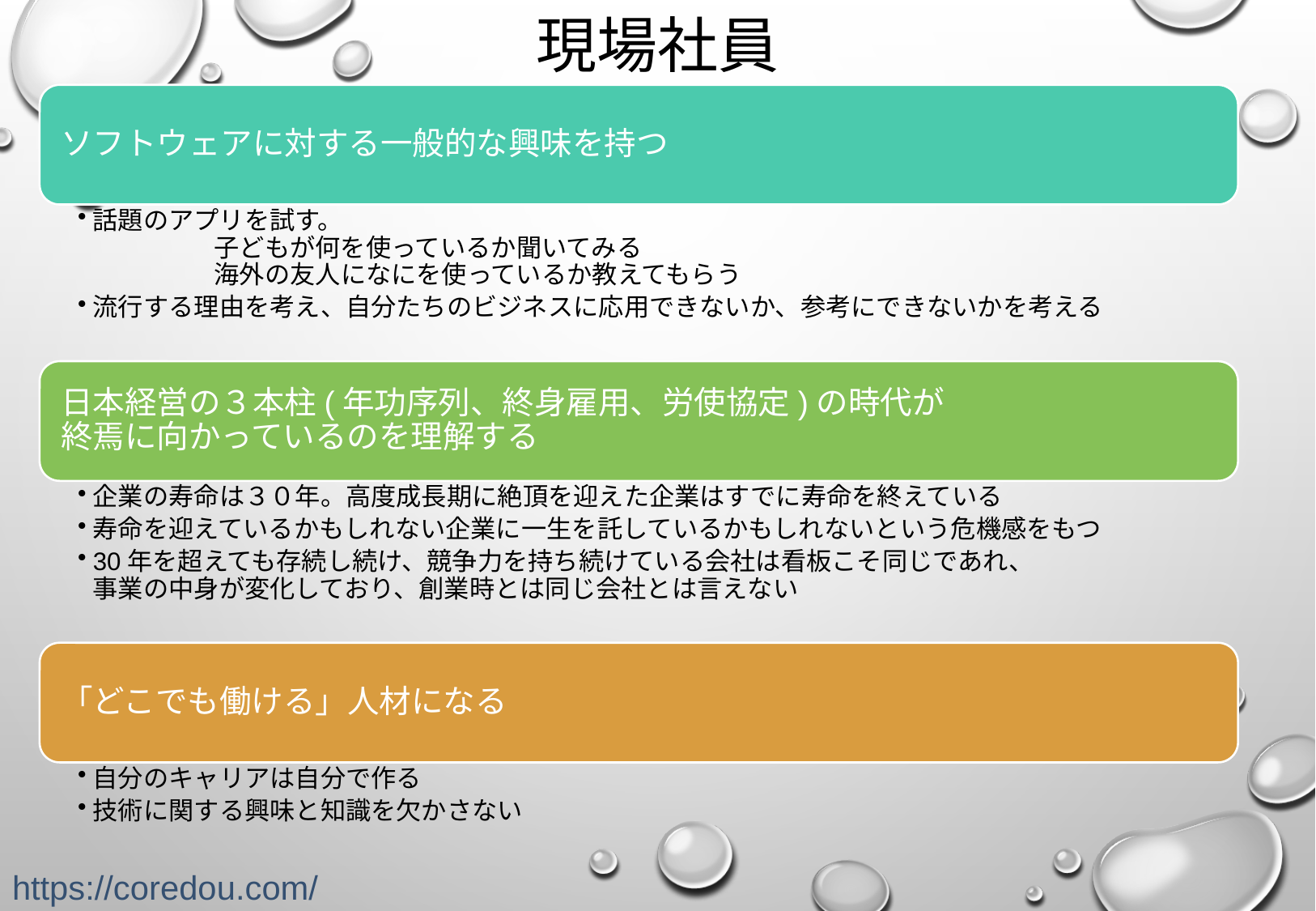

# 現場社員
ソフトウェアに対する一般的な興味を持つ
話題のアプリを試す。
	子どもが何を使っているか聞いてみる
	海外の友人になにを使っているか教えてもらう
流行する理由を考え、自分たちのビジネスに応用できないか、参考にできないかを考える
日本経営の３本柱(年功序列、終身雇用、労使協定)の時代が
終焉に向かっているのを理解する
企業の寿命は３０年。高度成長期に絶頂を迎えた企業はすでに寿命を終えている
寿命を迎えているかもしれない企業に一生を託しているかもしれないという危機感をもつ
30年を超えても存続し続け、競争力を持ち続けている会社は看板こそ同じであれ、
事業の中身が変化しており、創業時とは同じ会社とは言えない
「どこでも働ける」人材になる
自分のキャリアは自分で作る
技術に関する興味と知識を欠かさない
https://coredou.com/